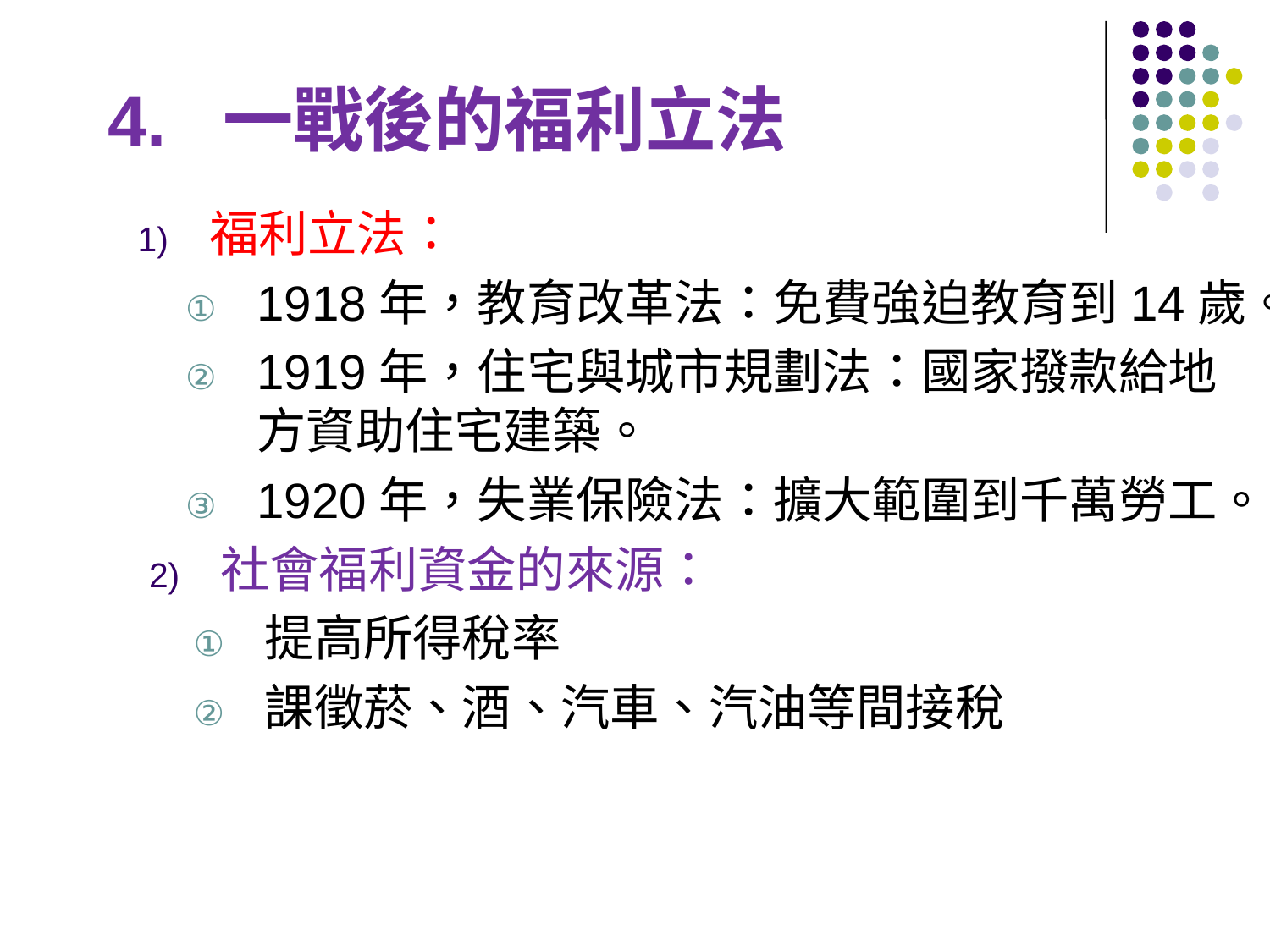

4.  一戰後的福利立法
福利立法：
1918年，教育改革法：免費強迫教育到14歲。
1919年，住宅與城市規劃法：國家撥款給地方資助住宅建築。
1920年，失業保險法：擴大範圍到千萬勞工。
社會福利資金的來源：
提高所得稅率
課徵菸、酒、汽車、汽油等間接稅